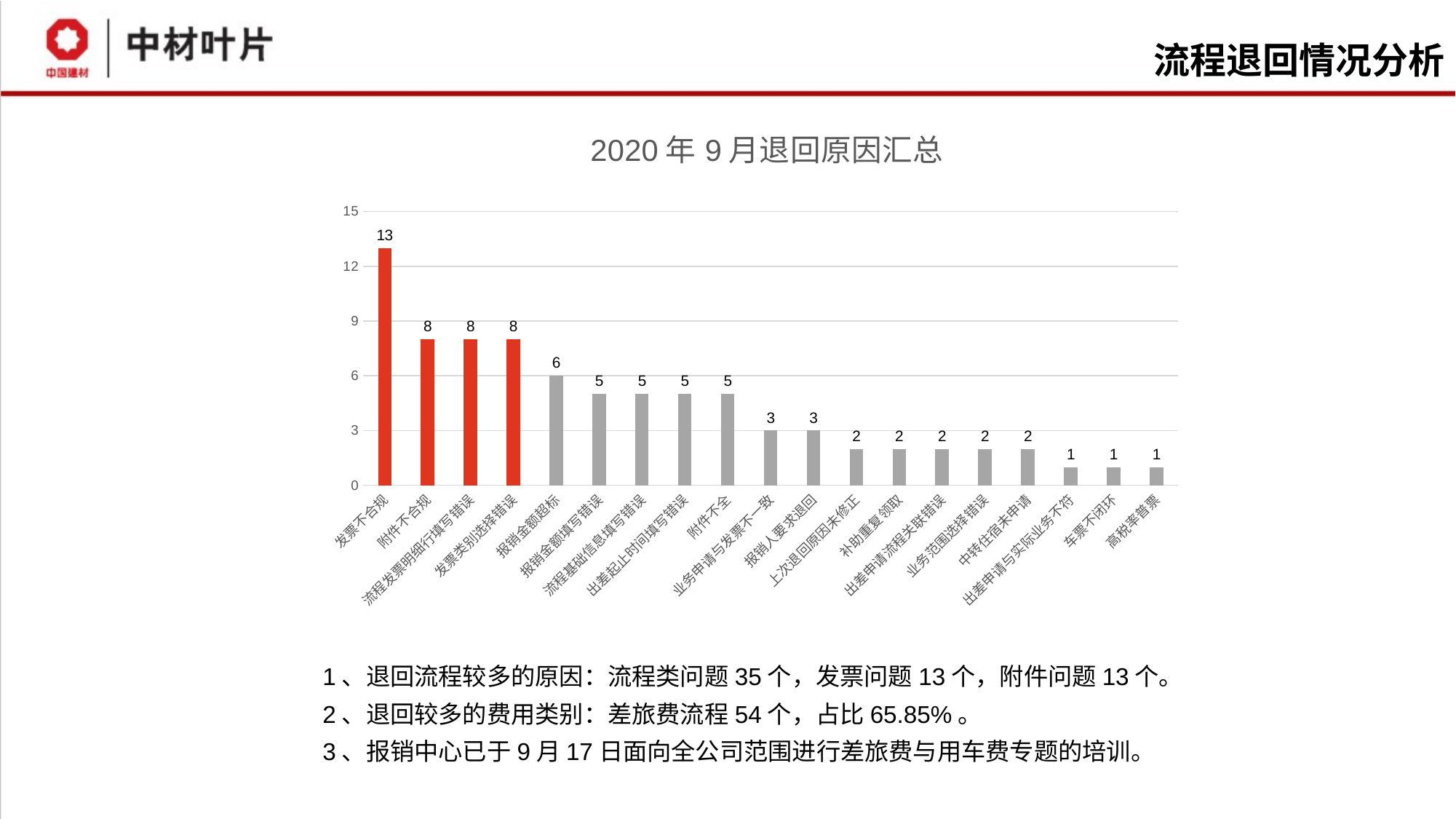

流程退回情况分析

### Chart: 2020年9月退回原因汇总

| Category | 汇总 |
|---|---|
| 发票不合规 | 13.0 |
| 附件不合规 | 8.0 |
| 流程发票明细行填写错误 | 8.0 |
| 发票类别选择错误 | 8.0 |
| 报销金额超标 | 6.0 |
| 报销金额填写错误 | 5.0 |
| 流程基础信息填写错误 | 5.0 |
| 出差起止时间填写错误 | 5.0 |
| 附件不全 | 5.0 |
| 业务申请与发票不一致 | 3.0 |
| 报销人要求退回 | 3.0 |
| 上次退回原因未修正 | 2.0 |
| 补助重复领取 | 2.0 |
| 出差申请流程关联错误 | 2.0 |
| 业务范围选择错误 | 2.0 |
| 中转住宿未申请 | 2.0 |
| 出差申请与实际业务不符 | 1.0 |
| 车票不闭环 | 1.0 |
| 高税率普票 | 1.0 |
1、退回流程较多的原因：流程类问题35个，发票问题13个，附件问题13个。
2、退回较多的费用类别：差旅费流程54个，占比65.85%。
3、报销中心已于9月17日面向全公司范围进行差旅费与用车费专题的培训。